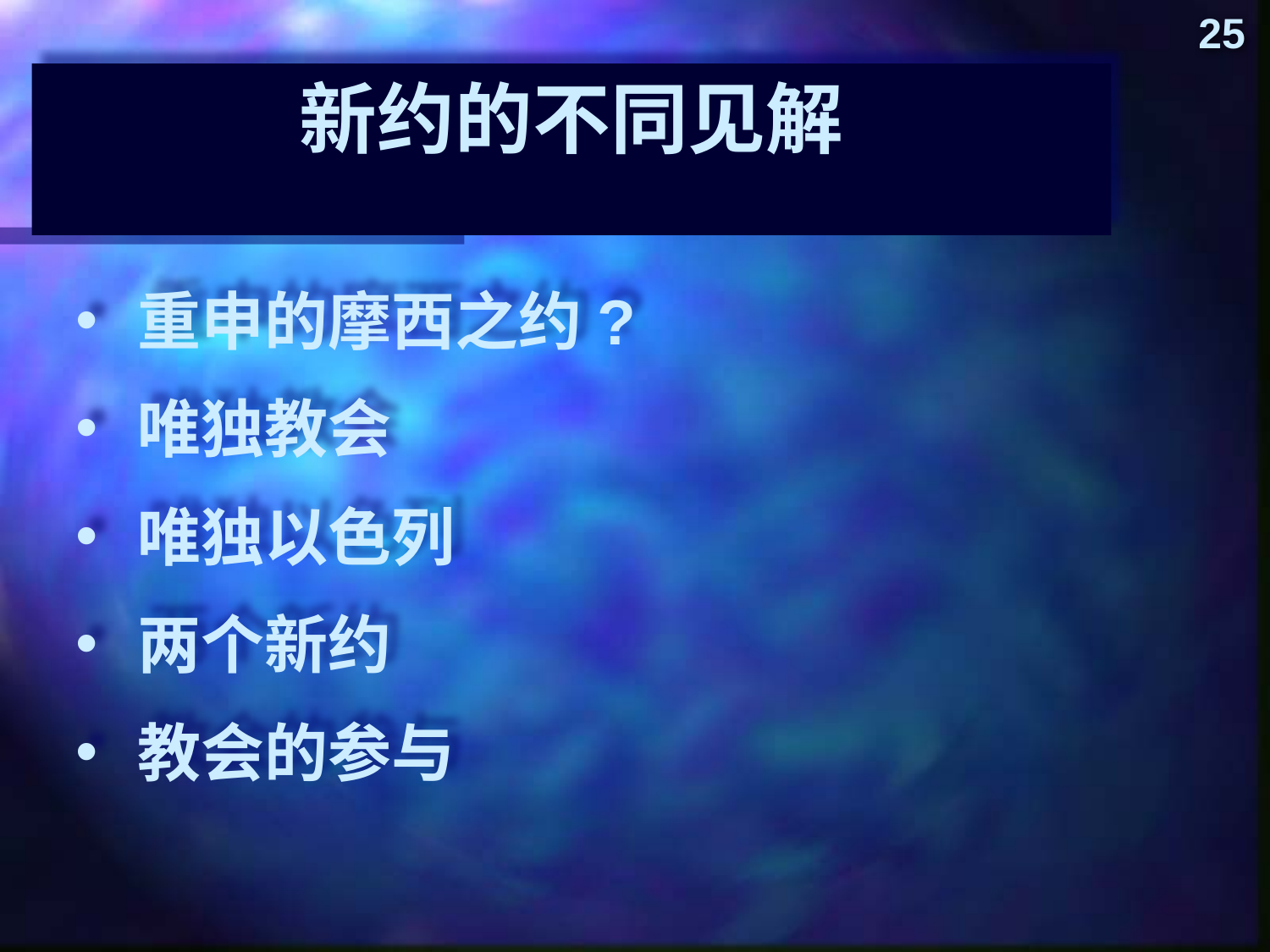

25
新约的不同见解
重申的摩西之约?
唯独教会
唯独以色列
两个新约
教会的参与